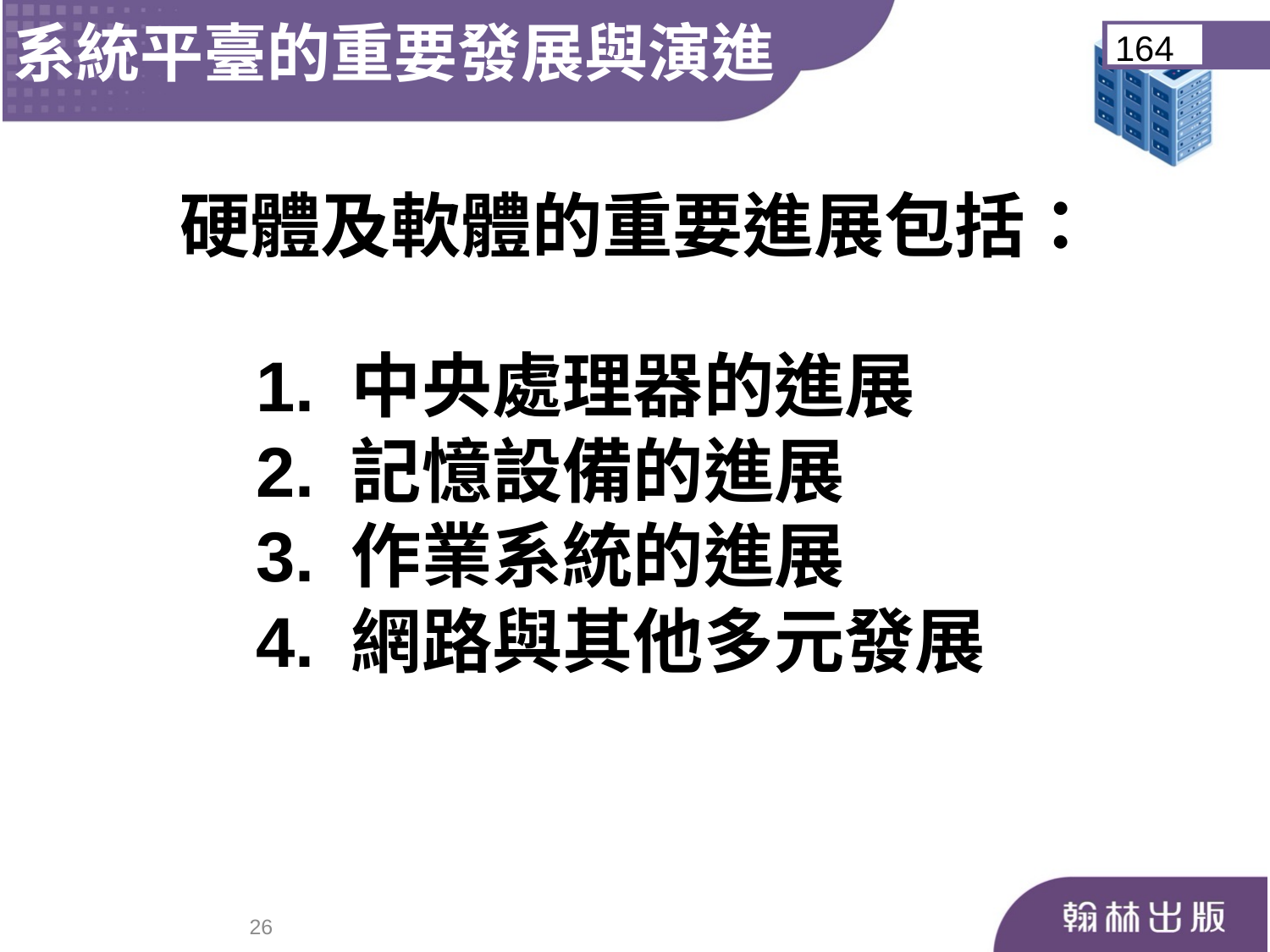

系統平臺的重要發展與演進
164
    硬體及軟體的重要進展包括：

        1. 中央處理器的進展
        2. 記憶設備的進展
        3. 作業系統的進展
        4. 網路與其他多元發展

26